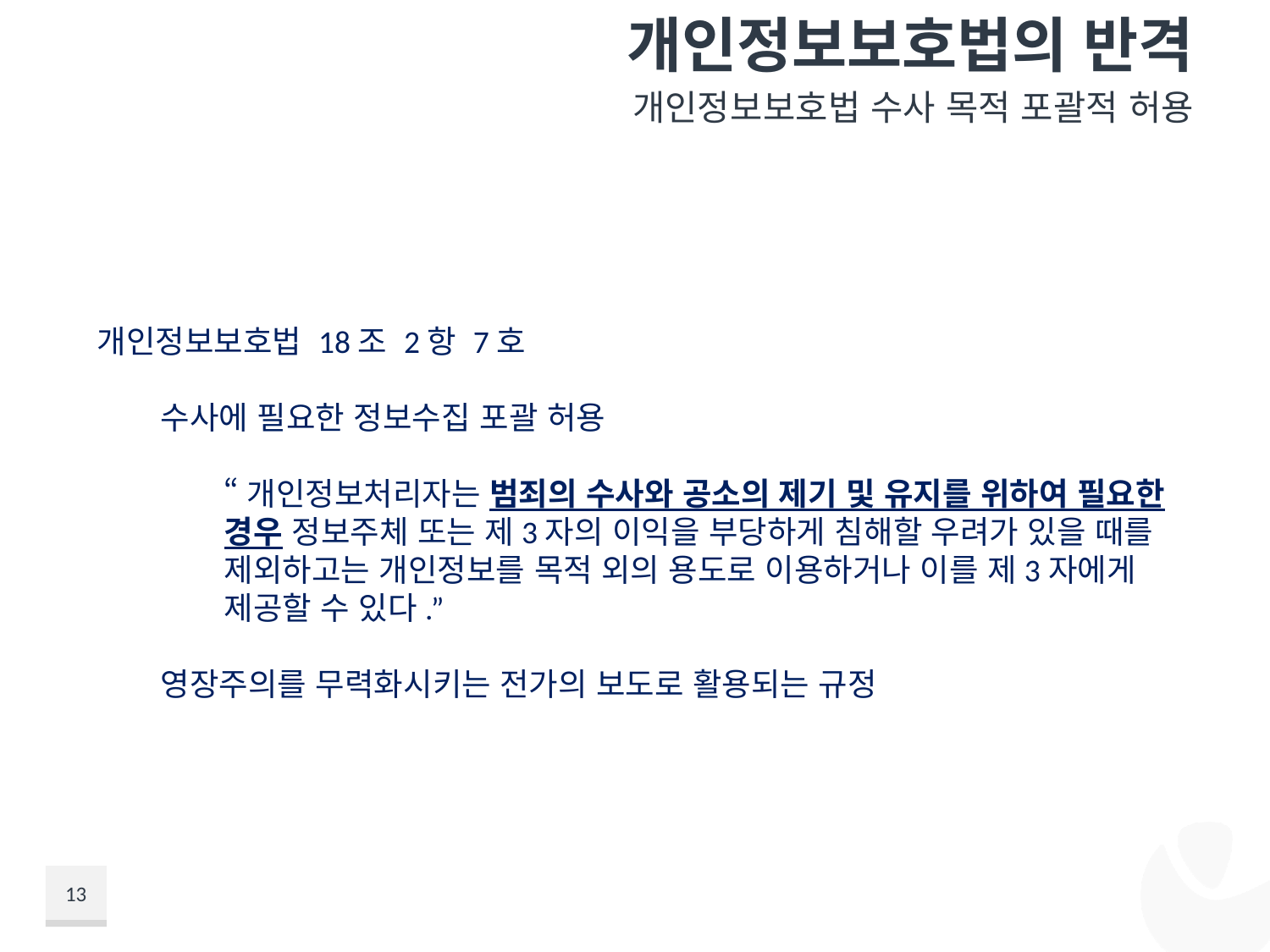

# 개인정보보호법의 반격
개인정보보호법 수사 목적 포괄적 허용
개인정보보호법 18조 2항 7호

수사에 필요한 정보수집 포괄 허용

“개인정보처리자는 범죄의 수사와 공소의 제기 및 유지를 위하여 필요한 경우 정보주체 또는 제3자의 이익을 부당하게 침해할 우려가 있을 때를 제외하고는 개인정보를 목적 외의 용도로 이용하거나 이를 제3자에게 제공할 수 있다.”

영장주의를 무력화시키는 전가의 보도로 활용되는 규정
13